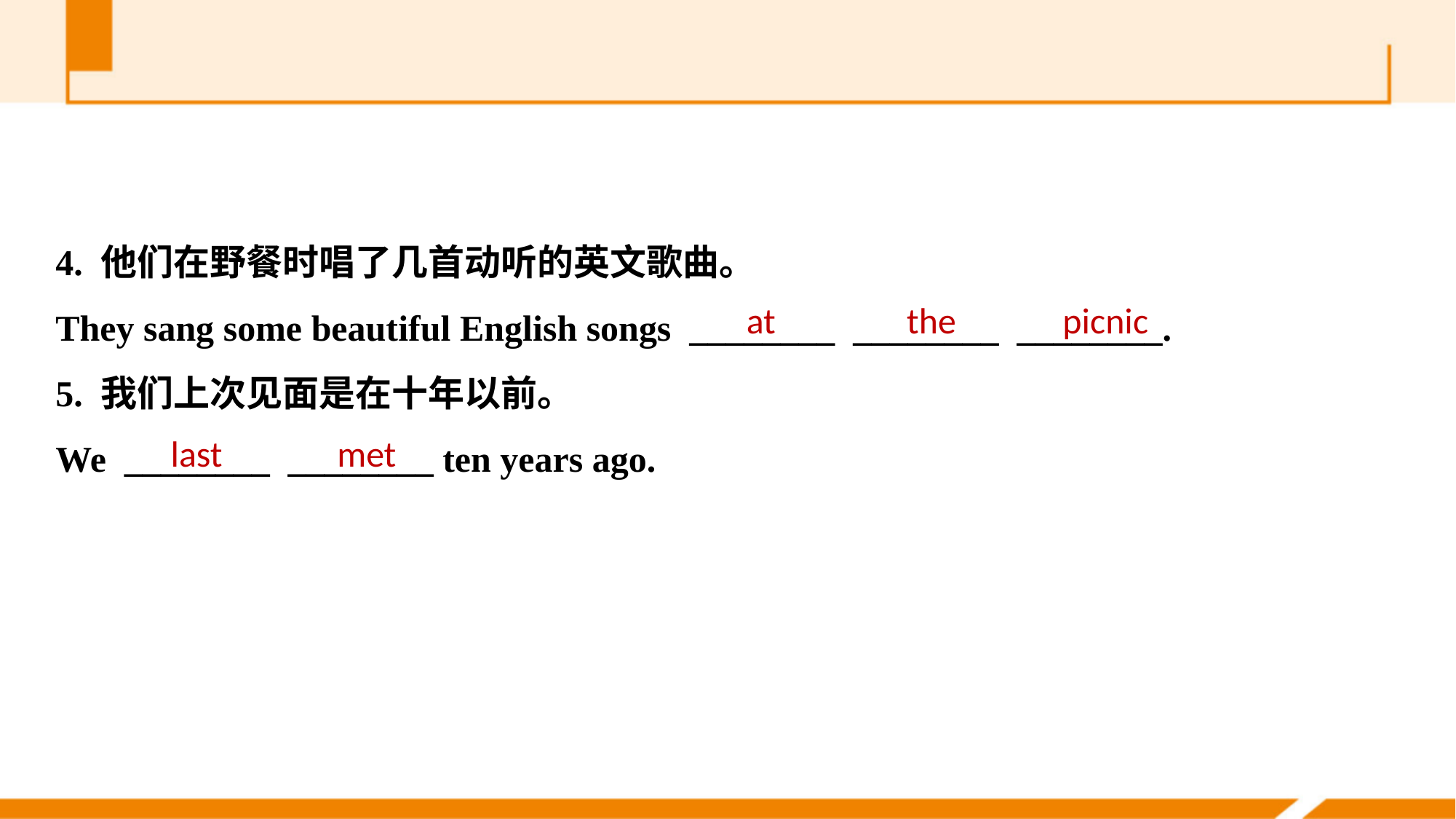

4. 他们在野餐时唱了几首动听的英文歌曲。
They sang some beautiful English songs  ________  ________  ________.
5. 我们上次见面是在十年以前。
We  ________  ________ ten years ago.
at                the             picnic
last              met